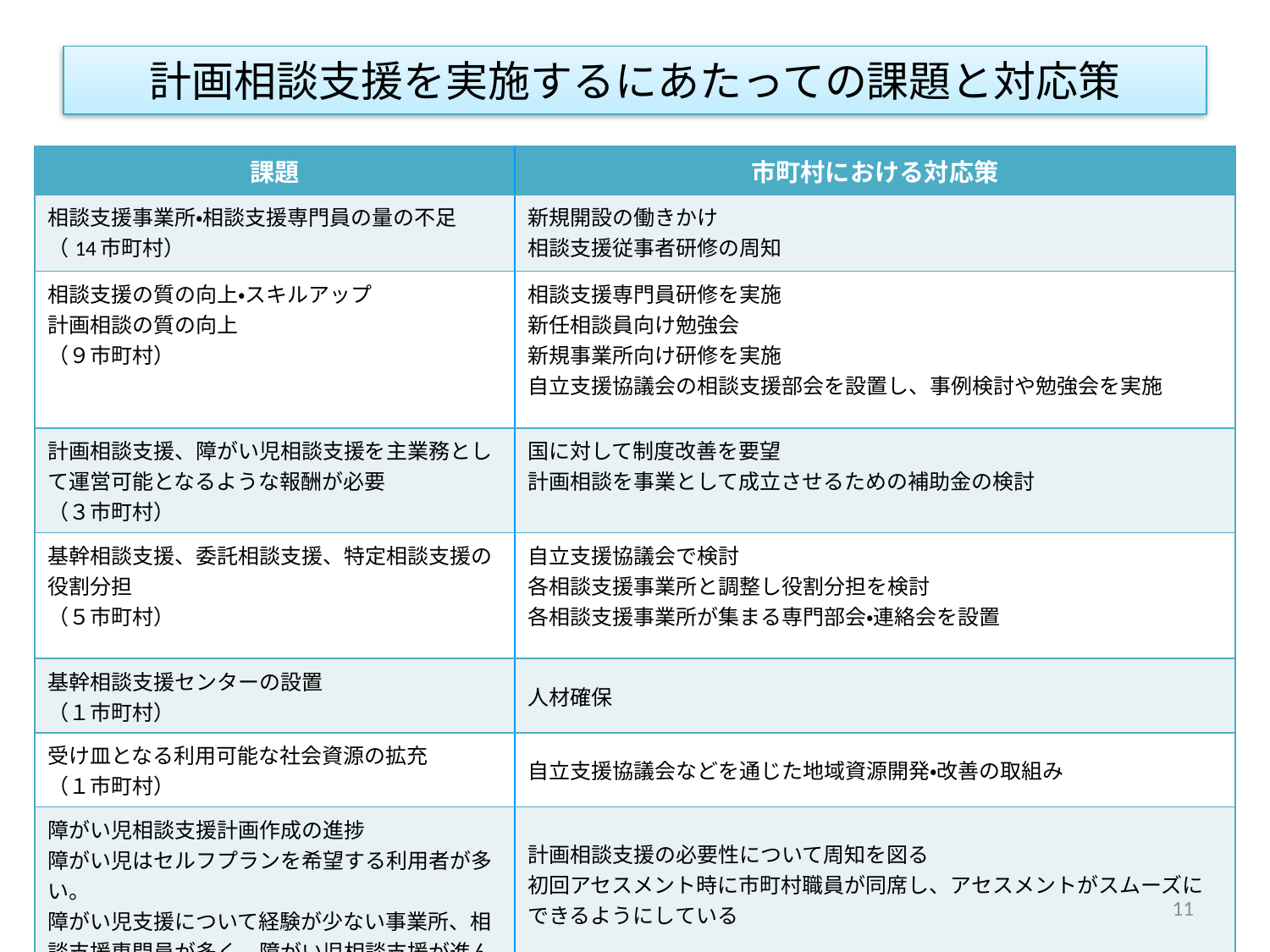

# 計画相談支援を実施するにあたっての課題と対応策
| 課題 | 市町村における対応策 |
| --- | --- |
| 相談支援事業所・相談支援専門員の量の不足（14市町村） | 新規開設の働きかけ 相談支援従事者研修の周知 |
| 相談支援の質の向上・スキルアップ 計画相談の質の向上 （９市町村） | 相談支援専門員研修を実施 新任相談員向け勉強会 新規事業所向け研修を実施 自立支援協議会の相談支援部会を設置し、事例検討や勉強会を実施 |
| 計画相談支援、障がい児相談支援を主業務として運営可能となるような報酬が必要 （３市町村） | 国に対して制度改善を要望 計画相談を事業として成立させるための補助金の検討 |
| 基幹相談支援、委託相談支援、特定相談支援の役割分担 （５市町村） | 自立支援協議会で検討 各相談支援事業所と調整し役割分担を検討 各相談支援事業所が集まる専門部会・連絡会を設置 |
| 基幹相談支援センターの設置 （１市町村） | 人材確保 |
| 受け皿となる利用可能な社会資源の拡充 （１市町村） | 自立支援協議会などを通じた地域資源開発・改善の取組み |
| 障がい児相談支援計画作成の進捗 障がい児はセルフプランを希望する利用者が多い。 障がい児支援について経験が少ない事業所、相談支援専門員が多く、障がい児相談支援が進んでいない。（３市町村） | 計画相談支援の必要性について周知を図る 初回アセスメント時に市町村職員が同席し、アセスメントがスムーズにできるようにしている |
11